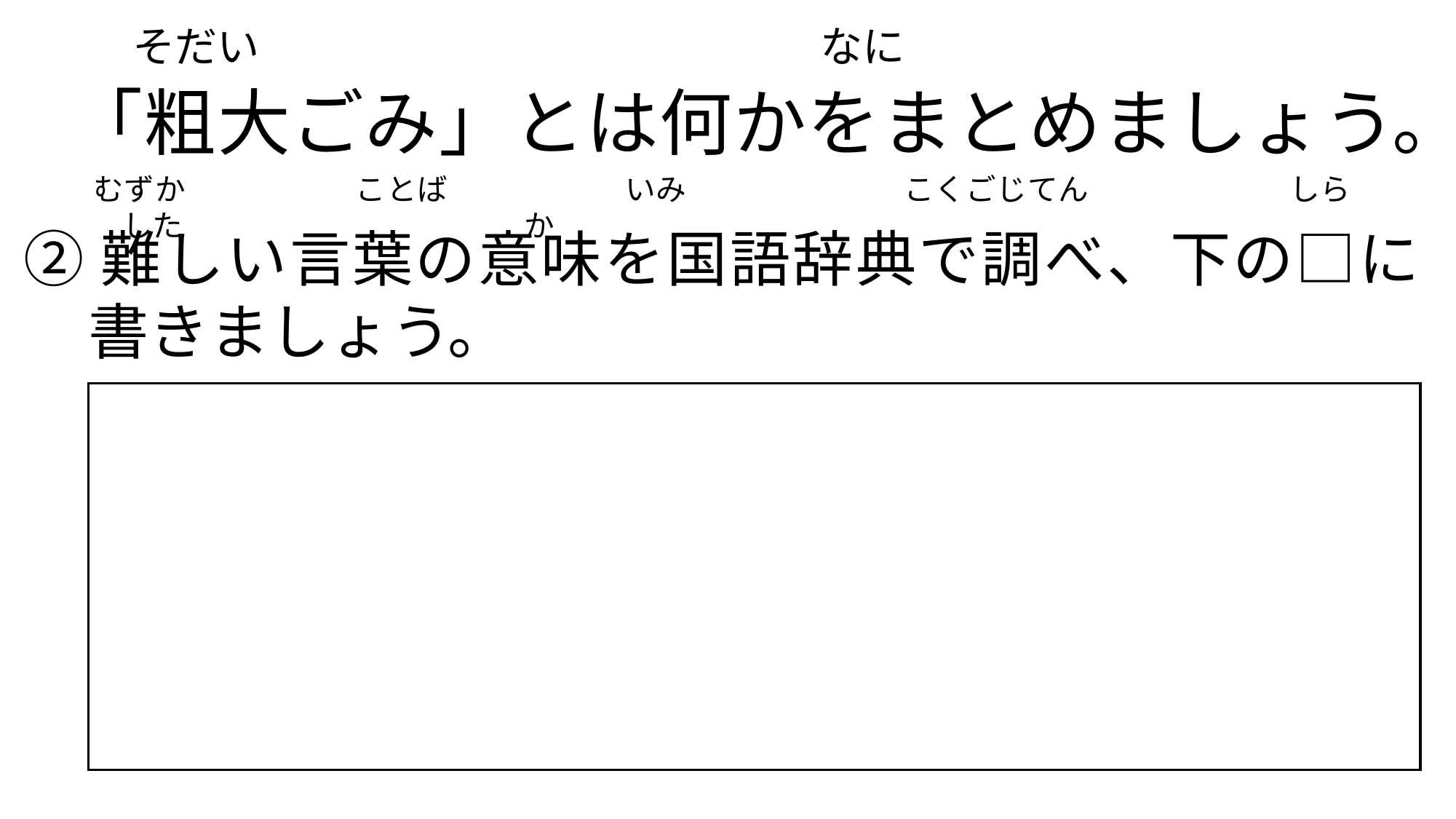

「粗大ごみ」とは何かをまとめましょう。
　　そだい　　　　　　　　　　　　　 なに
　 むずか　　　　 　 ことば　　　  　　 いみ　　　　　　　こくごじてん　　　　　　  しら 　　　　　 した　　　　　　　　　　　 か
②難しい言葉の意味を国語辞典で調べ、下の□に書きましょう。